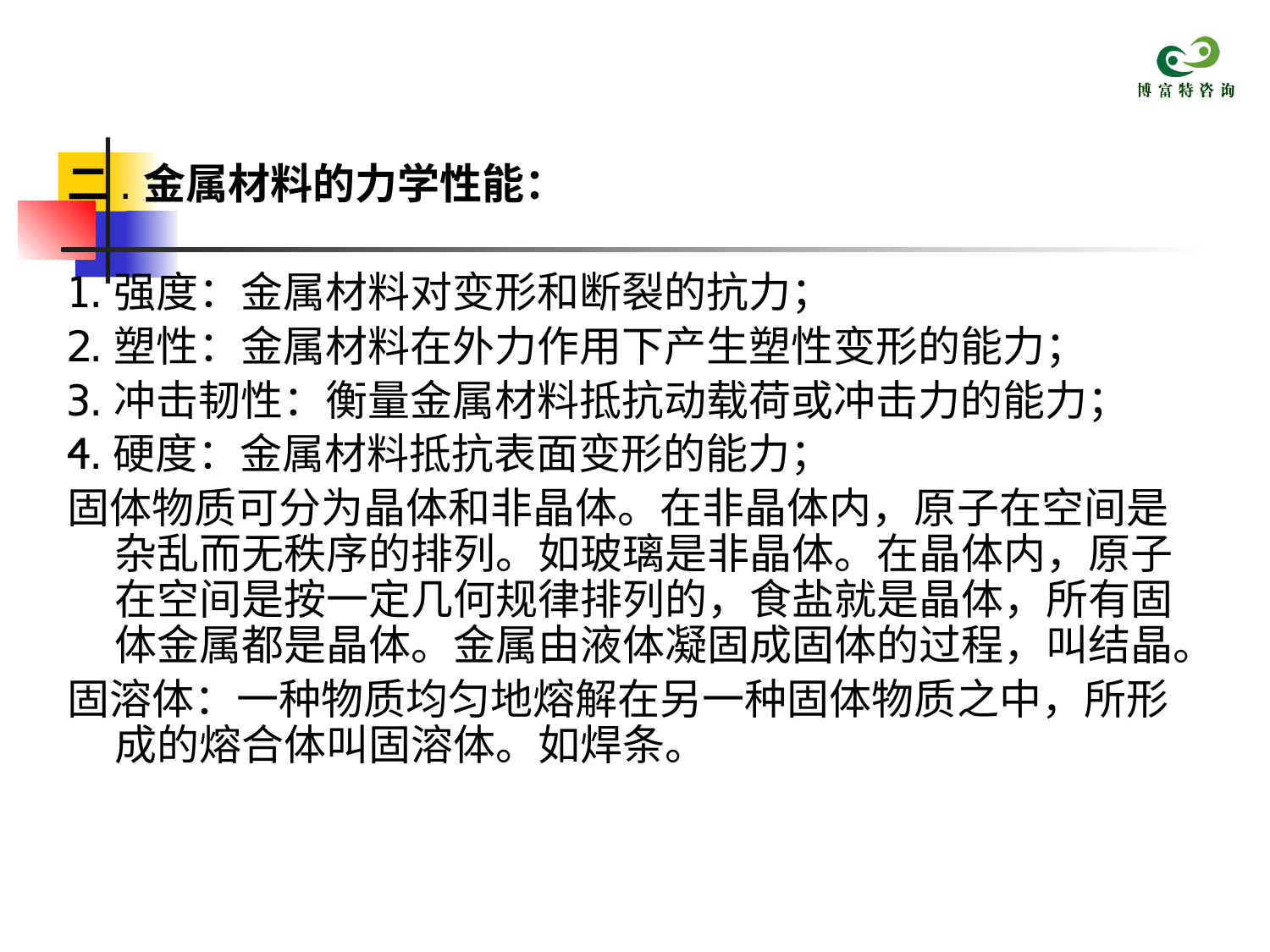

# 二.金属材料的力学性能：

1.强度：金属材料对变形和断裂的抗力；
2.塑性：金属材料在外力作用下产生塑性变形的能力；
3.冲击韧性：衡量金属材料抵抗动载荷或冲击力的能力；
4.硬度：金属材料抵抗表面变形的能力；
固体物质可分为晶体和非晶体。在非晶体内，原子在空间是杂乱而无秩序的排列。如玻璃是非晶体。在晶体内，原子在空间是按一定几何规律排列的，食盐就是晶体，所有固体金属都是晶体。金属由液体凝固成固体的过程，叫结晶。
固溶体：一种物质均匀地熔解在另一种固体物质之中，所形成的熔合体叫固溶体。如焊条。